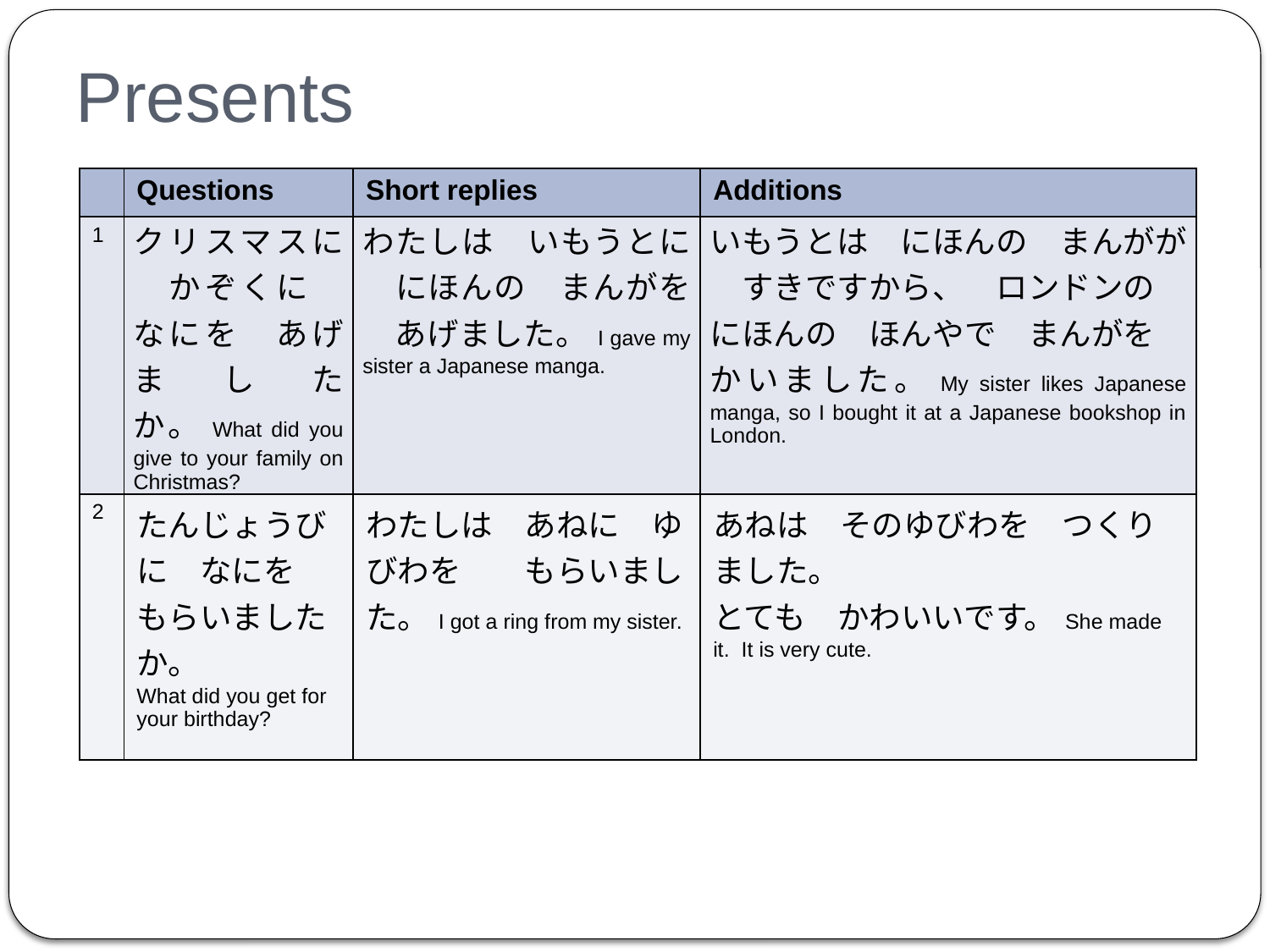

# Presents
|  | Questions | Short replies | Additions |
| --- | --- | --- | --- |
| 1 | クリスマスに　かぞくに　なにを　あげましたか。What did you give to your family on Christmas? | わたしは　いもうとに　にほんの　まんがを　あげました。I gave my sister a Japanese manga. | いもうとは　にほんの　まんがが　すきですから、　ロンドンの　にほんの　ほんやで　まんがを　かいました。My sister likes Japanese manga, so I bought it at a Japanese bookshop in London. |
| 2 | たんじょうびに　なにを　もらいましたか。 What did you get for your birthday? | わたしは　あねに　ゆびわを　　もらいました。I got a ring from my sister. | あねは　そのゆびわを　つくりました。 とても　かわいいです。She made it. It is very cute. |